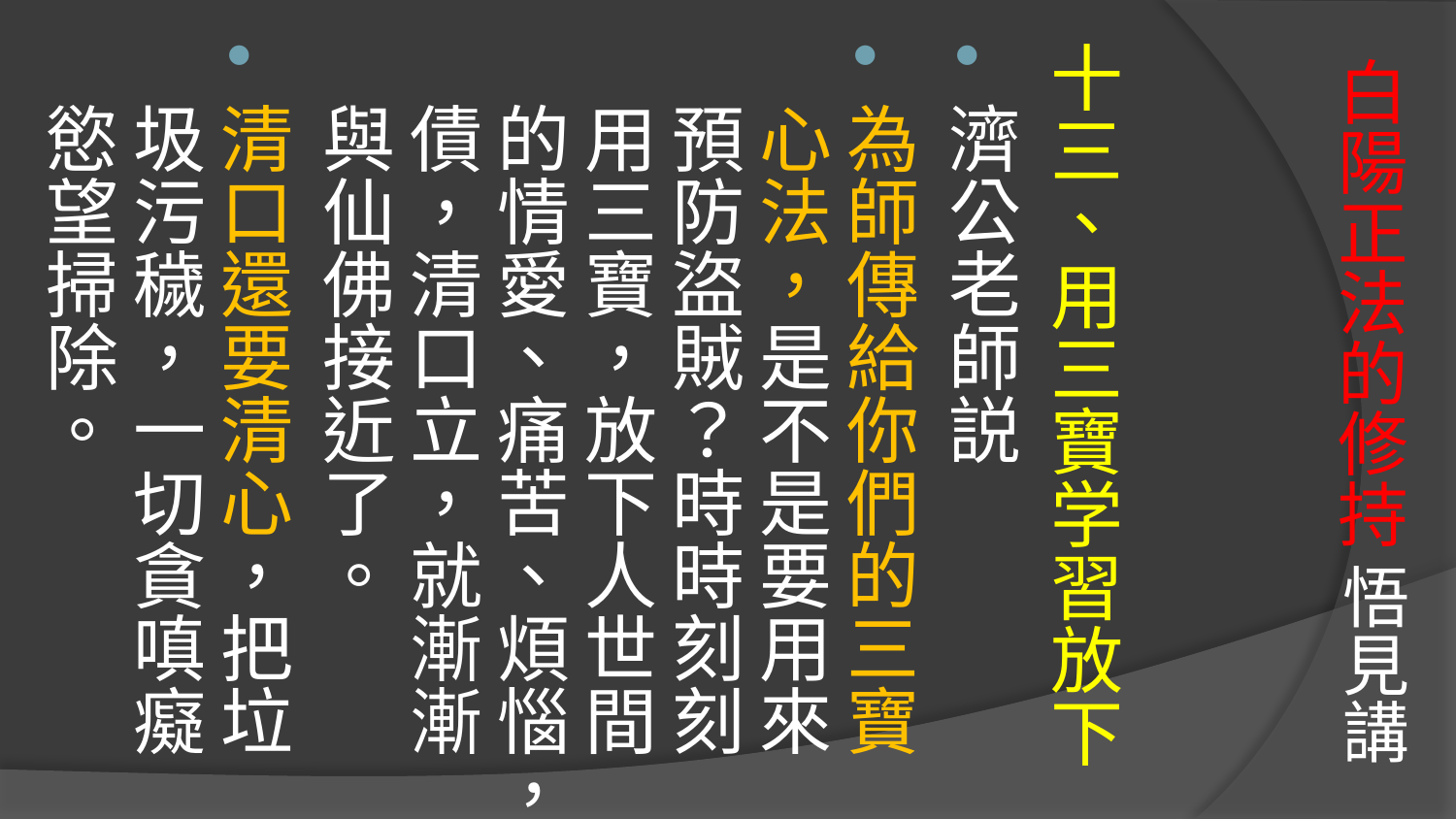

十三、用三寶学習放下
濟公老師説
為師傳給你們的三寶心法，是不是要用來預防盜賊？時時刻刻用三寶，放下人世間的情愛、痛苦、煩惱，債，清口立，就漸漸與仙佛接近了。
清口還要清心，把垃圾污穢，一切貪嗔癡慾望掃除。
# 白陽正法的修持 悟見講